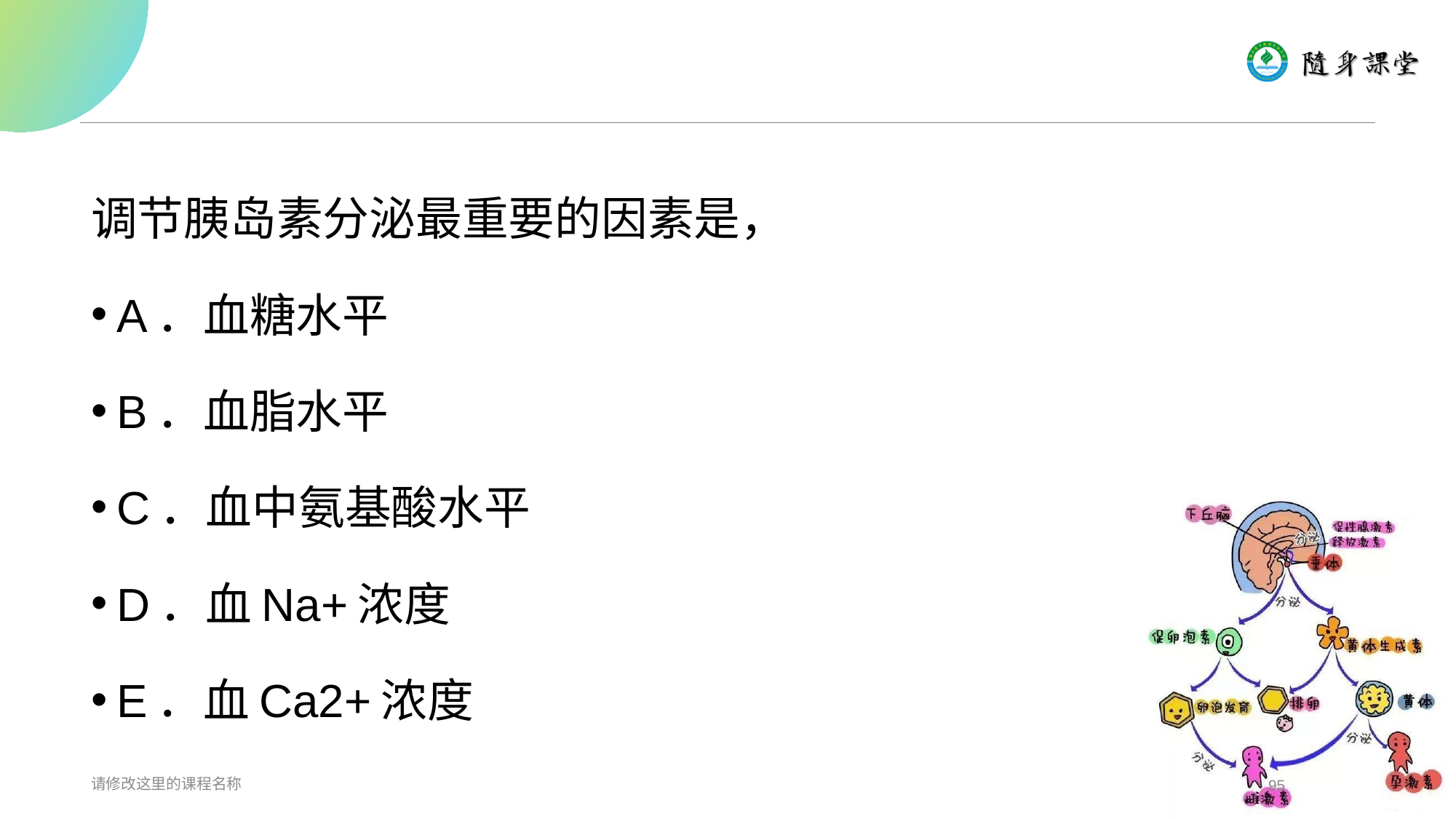

#
调节胰岛素分泌最重要的因素是，
A．血糖水平
B．血脂水平
C．血中氨基酸水平
D．血Na+浓度
E．血Ca2+浓度
请修改这里的课程名称
95